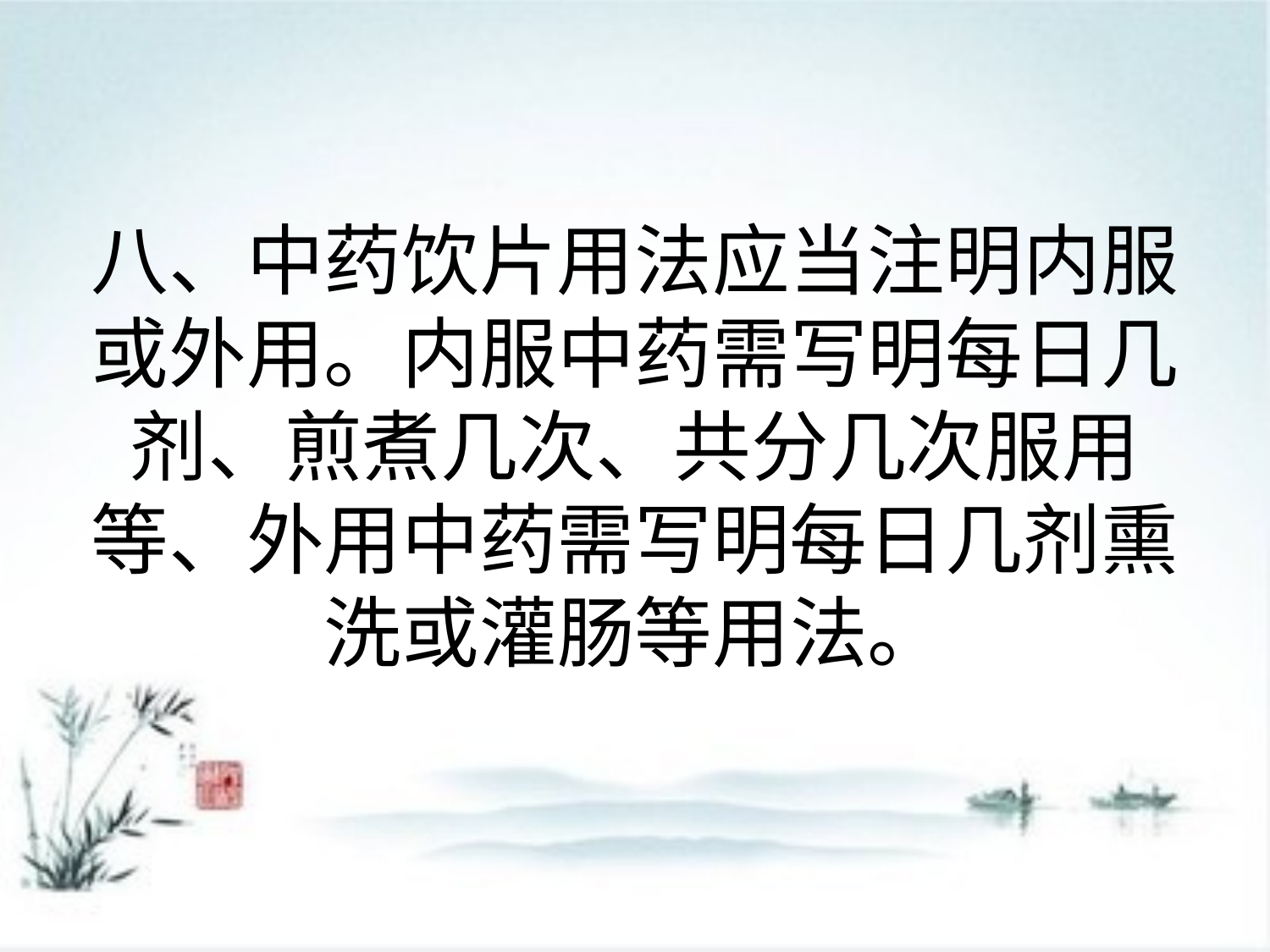

# 八、中药饮片用法应当注明内服或外用。内服中药需写明每日几剂、煎煮几次、共分几次服用等、外用中药需写明每日几剂熏洗或灌肠等用法。